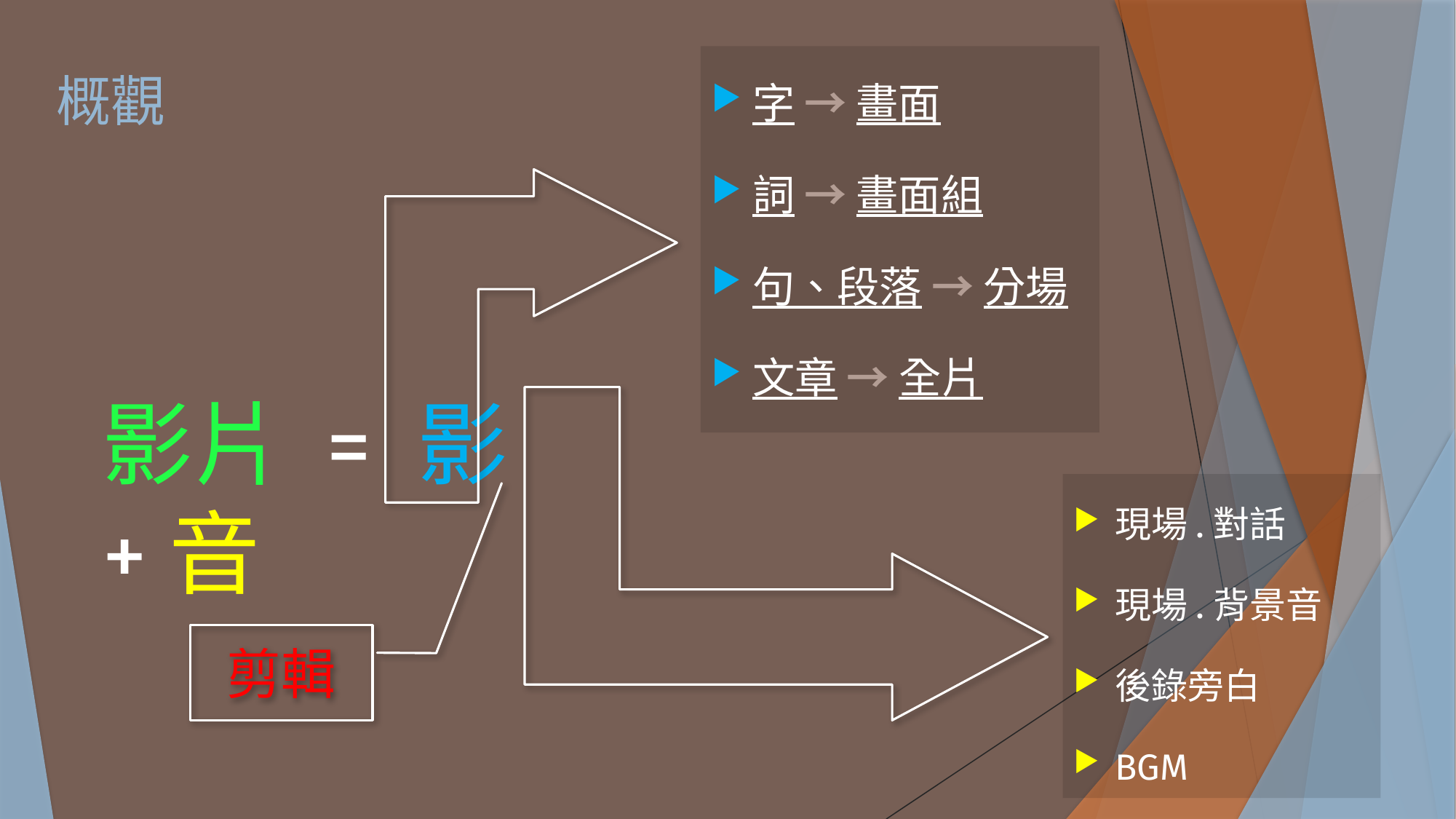

字 → 畫面
詞 → 畫面組
句、段落 → 分場
文章 → 全片
# 概觀

影片 = 影+音
現場.對話
現場.背景音
後錄旁白
BGM
剪輯